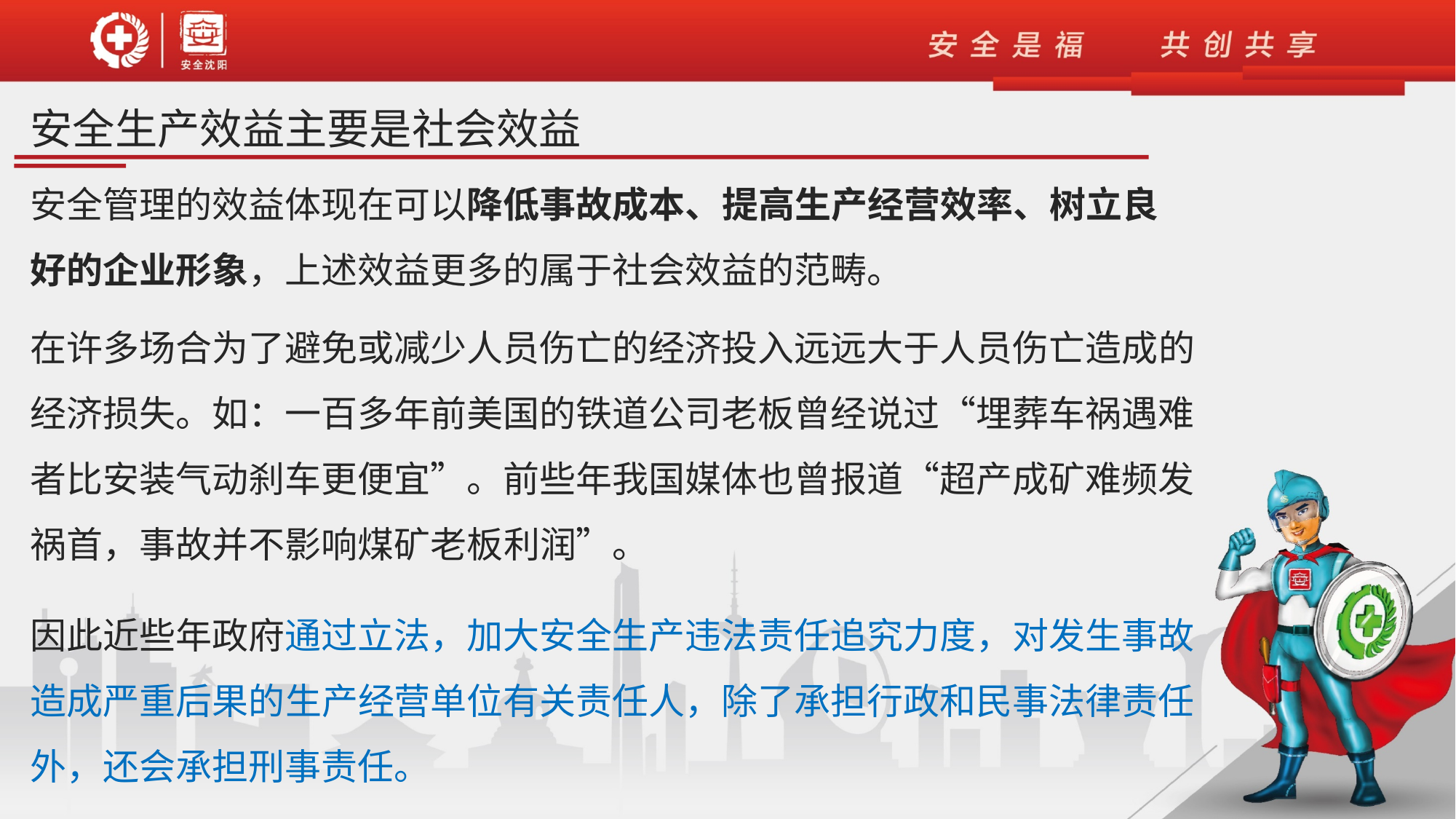

安全生产效益主要是社会效益
安全管理的效益体现在可以降低事故成本、提高生产经营效率、树立良好的企业形象，上述效益更多的属于社会效益的范畴。

在许多场合为了避免或减少人员伤亡的经济投入远远大于人员伤亡造成的经济损失。如：一百多年前美国的铁道公司老板曾经说过“埋葬车祸遇难者比安装气动刹车更便宜”。前些年我国媒体也曾报道“超产成矿难频发祸首，事故并不影响煤矿老板利润”。
因此近些年政府通过立法，加大安全生产违法责任追究力度，对发生事故造成严重后果的生产经营单位有关责任人，除了承担行政和民事法律责任外，还会承担刑事责任。